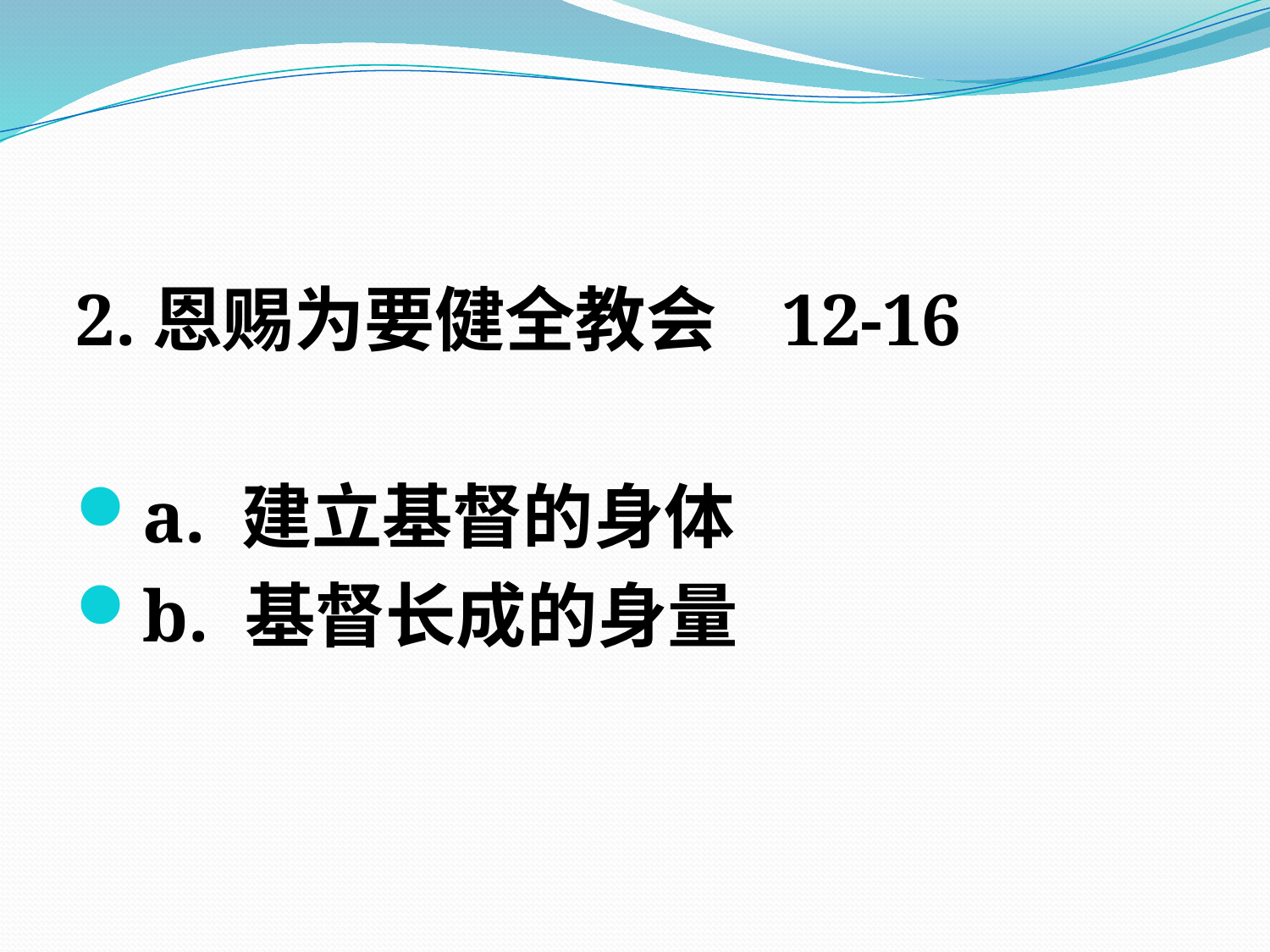

#
2.恩赐为要健全教会   12-16

a. 建立基督的身体
b. 基督长成的身量